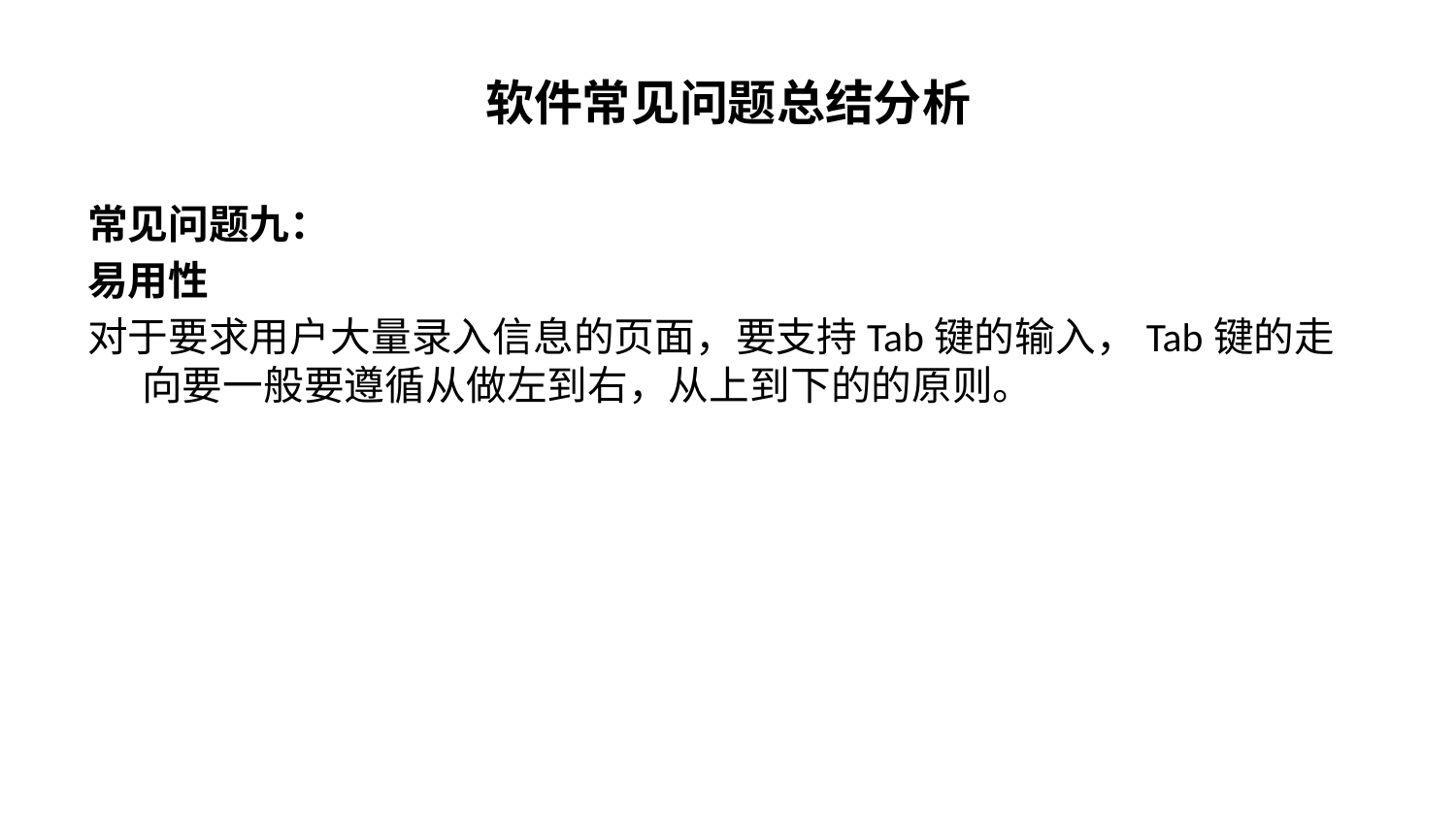

# 软件常见问题总结分析
常见问题九：
易用性
对于要求用户大量录入信息的页面，要支持Tab键的输入，Tab键的走向要一般要遵循从做左到右，从上到下的的原则。